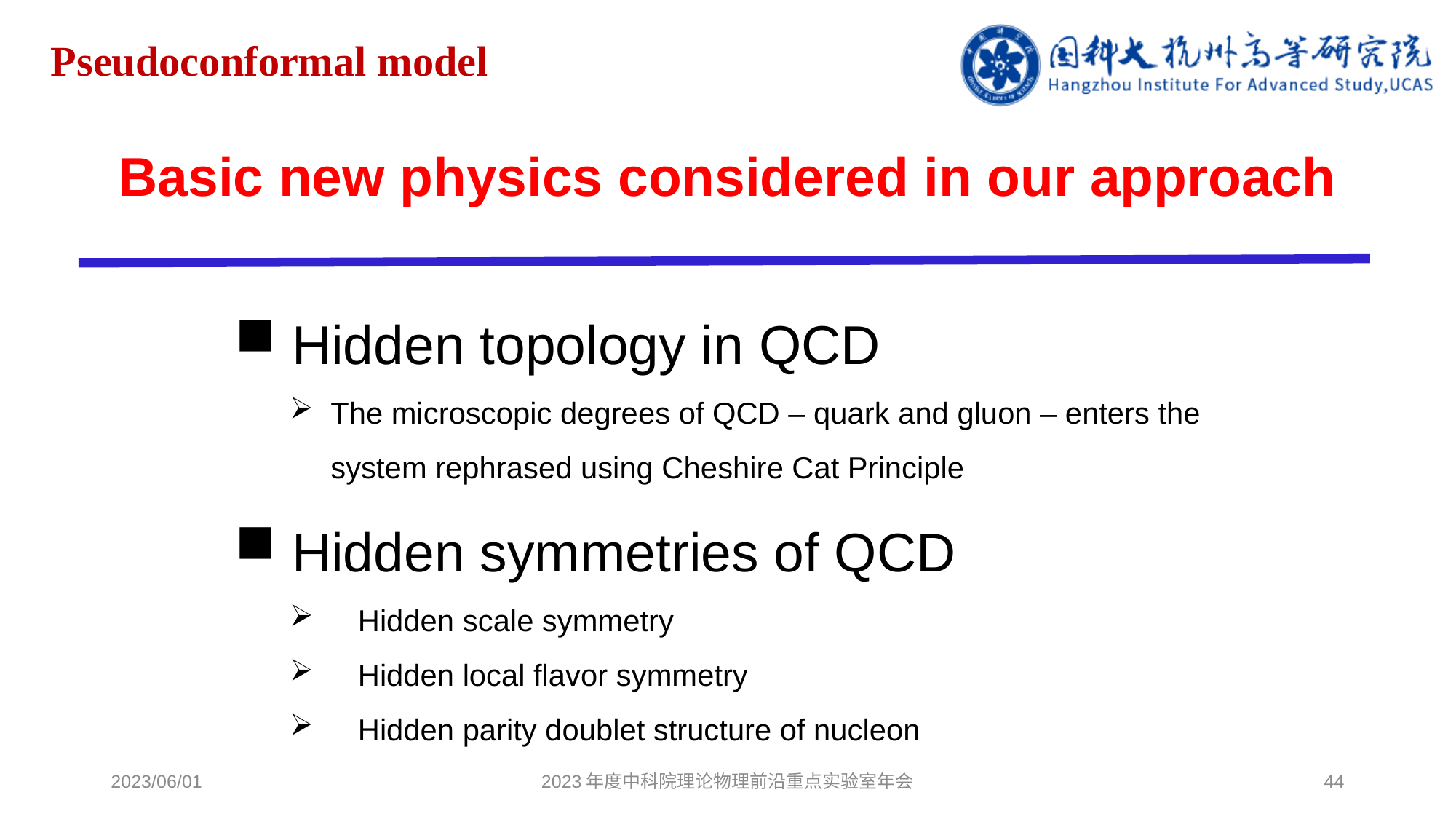

Pseudoconformal model
Basic new physics considered in our approach
 Hidden topology in QCD
The microscopic degrees of QCD – quark and gluon – enters the system rephrased using Cheshire Cat Principle
 Hidden symmetries of QCD
Hidden scale symmetry
Hidden local flavor symmetry
Hidden parity doublet structure of nucleon
2023/06/01
2023年度中科院理论物理前沿重点实验室年会
44